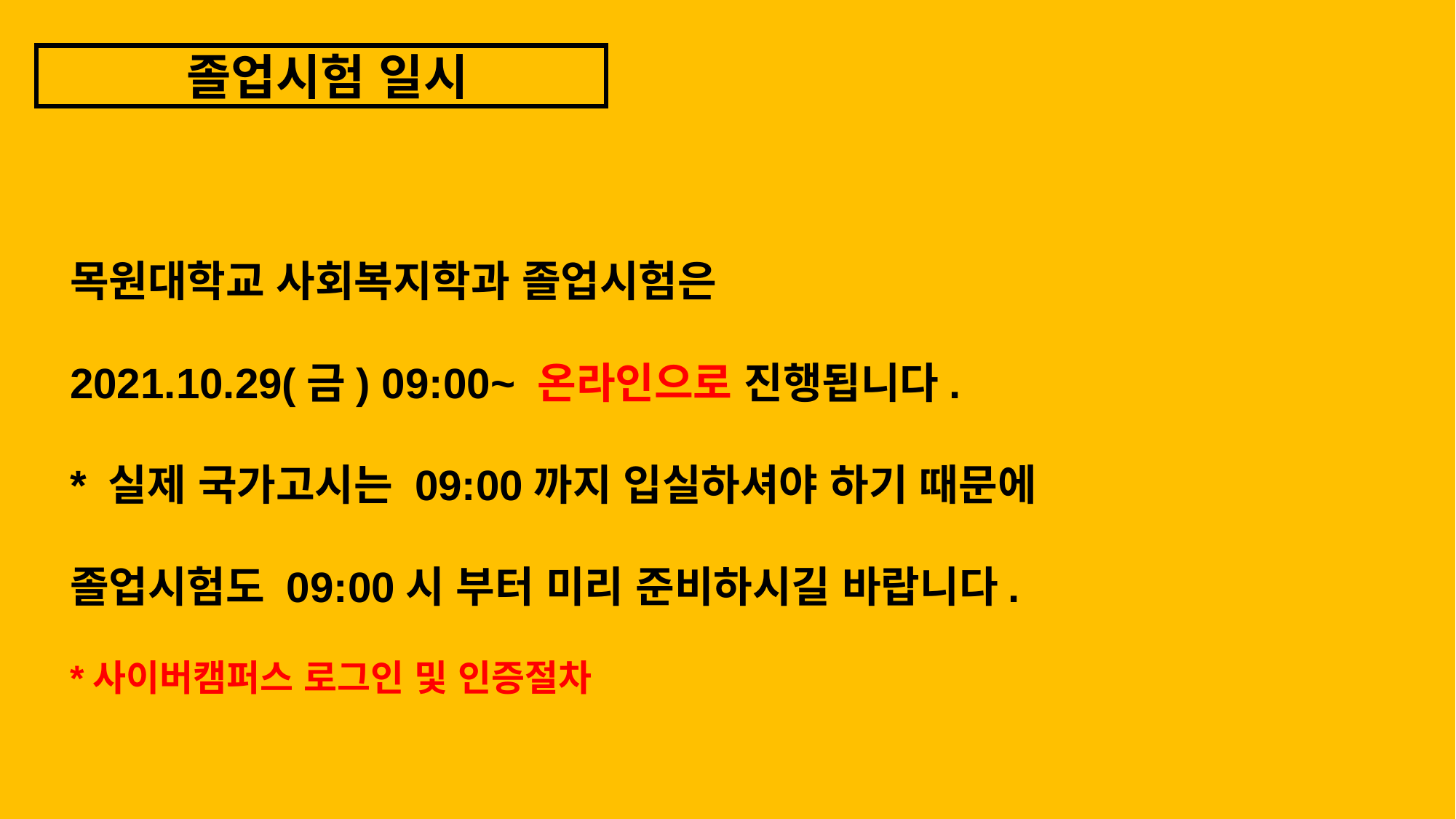

졸업시험 일시
목원대학교 사회복지학과 졸업시험은
2021.10.29(금) 09:00~ 온라인으로 진행됩니다.
* 실제 국가고시는 09:00까지 입실하셔야 하기 때문에
졸업시험도 09:00시 부터 미리 준비하시길 바랍니다.
*사이버캠퍼스 로그인 및 인증절차